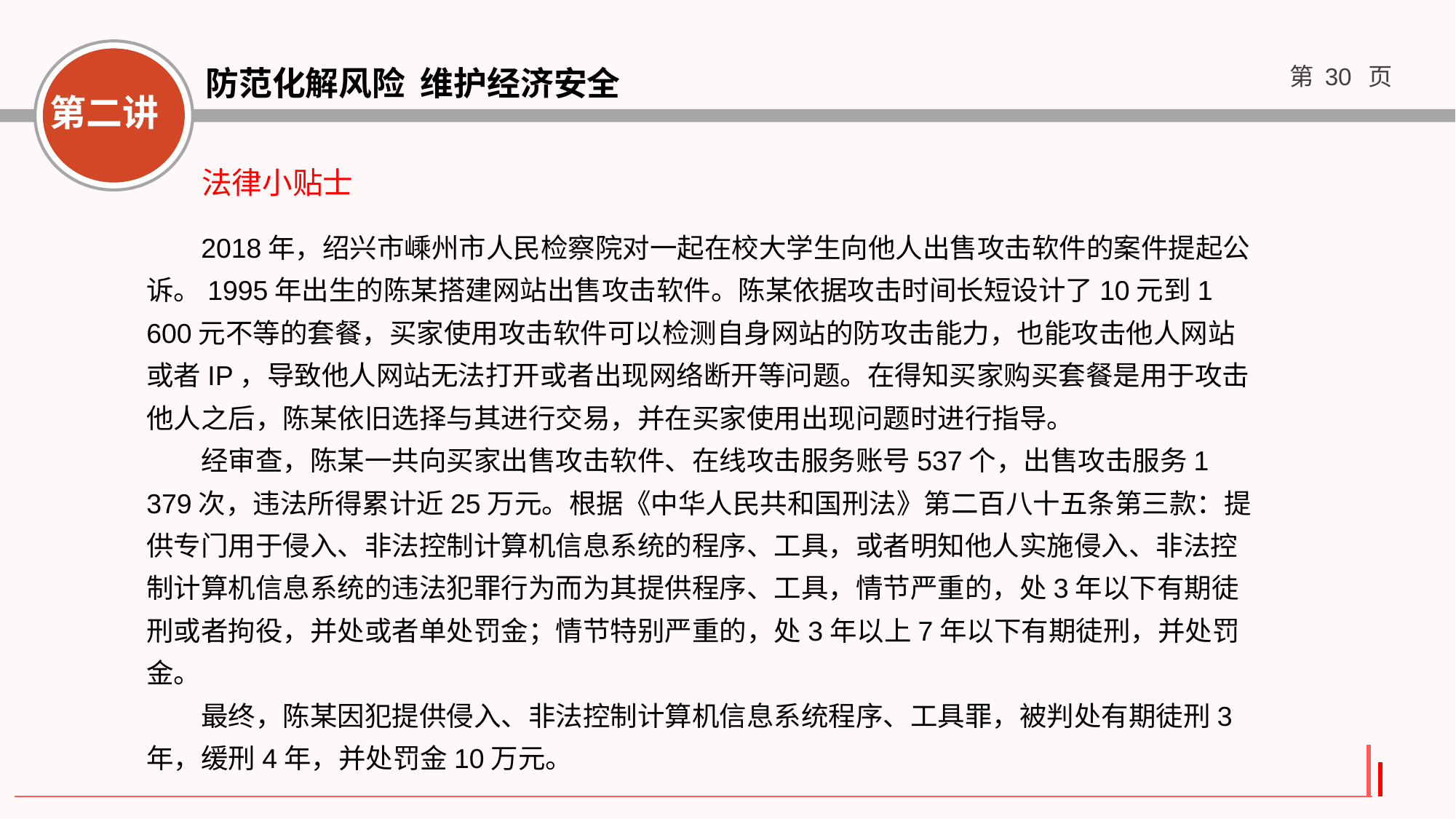

法律小贴士
2018年，绍兴市嵊州市人民检察院对一起在校大学生向他人出售攻击软件的案件提起公诉。1995年出生的陈某搭建网站出售攻击软件。陈某依据攻击时间长短设计了10元到1 600元不等的套餐，买家使用攻击软件可以检测自身网站的防攻击能力，也能攻击他人网站或者IP，导致他人网站无法打开或者出现网络断开等问题。在得知买家购买套餐是用于攻击他人之后，陈某依旧选择与其进行交易，并在买家使用出现问题时进行指导。
经审查，陈某一共向买家出售攻击软件、在线攻击服务账号537个，出售攻击服务1 379次，违法所得累计近25万元。根据《中华人民共和国刑法》第二百八十五条第三款：提供专门用于侵入、非法控制计算机信息系统的程序、工具，或者明知他人实施侵入、非法控制计算机信息系统的违法犯罪行为而为其提供程序、工具，情节严重的，处3年以下有期徒刑或者拘役，并处或者单处罚金；情节特别严重的，处3年以上7年以下有期徒刑，并处罚金。
最终，陈某因犯提供侵入、非法控制计算机信息系统程序、工具罪，被判处有期徒刑3年，缓刑4年，并处罚金10万元。